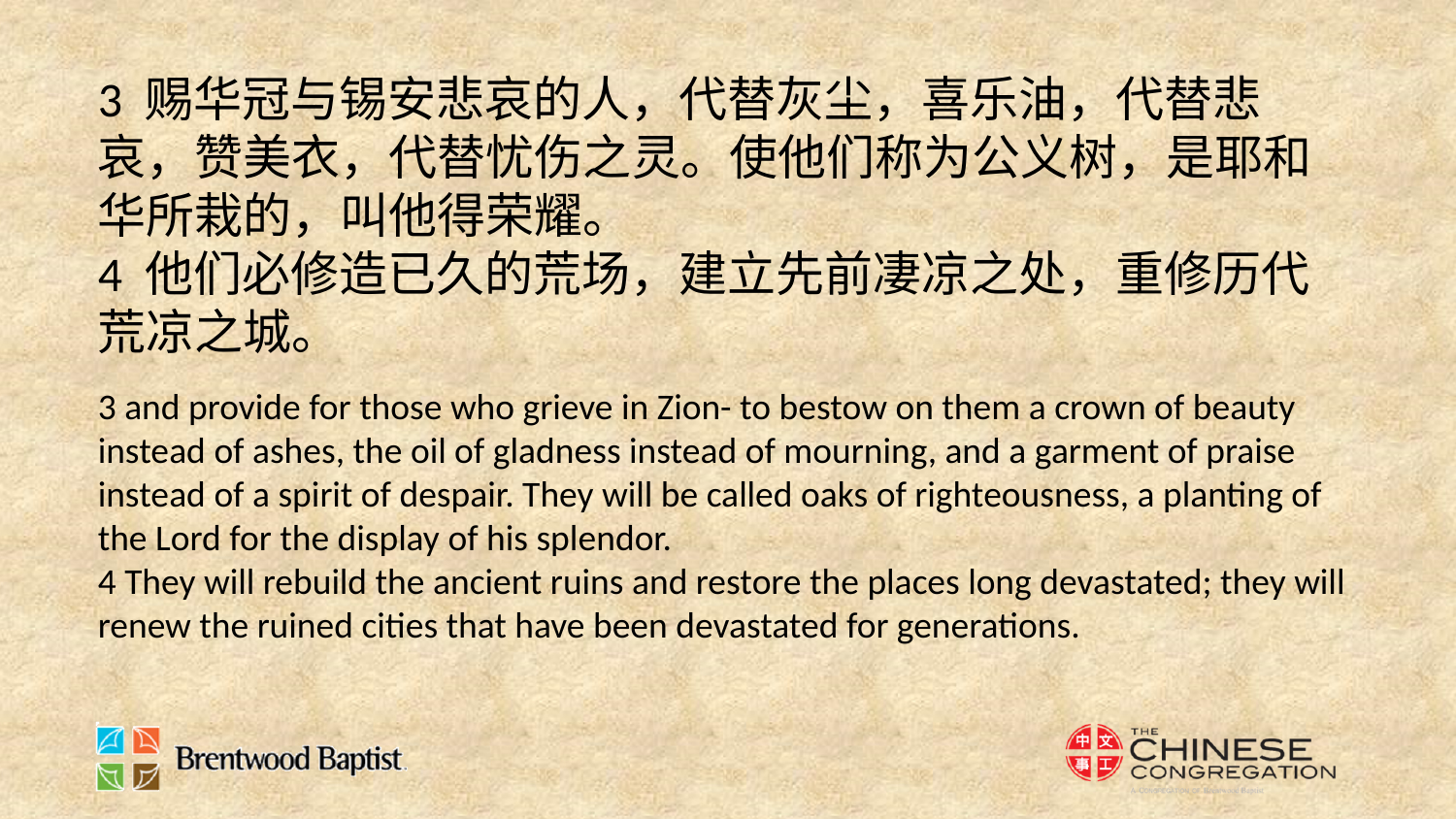

3 赐华冠与锡安悲哀的人，代替灰尘，喜乐油，代替悲哀，赞美衣，代替忧伤之灵。使他们称为公义树，是耶和华所栽的，叫他得荣耀。
4 他们必修造已久的荒场，建立先前凄凉之处，重修历代荒凉之城。

3 and provide for those who grieve in Zion- to bestow on them a crown of beauty instead of ashes, the oil of gladness instead of mourning, and a garment of praise instead of a spirit of despair. They will be called oaks of righteousness, a planting of the Lord for the display of his splendor.
4 They will rebuild the ancient ruins and restore the places long devastated; they will renew the ruined cities that have been devastated for generations.